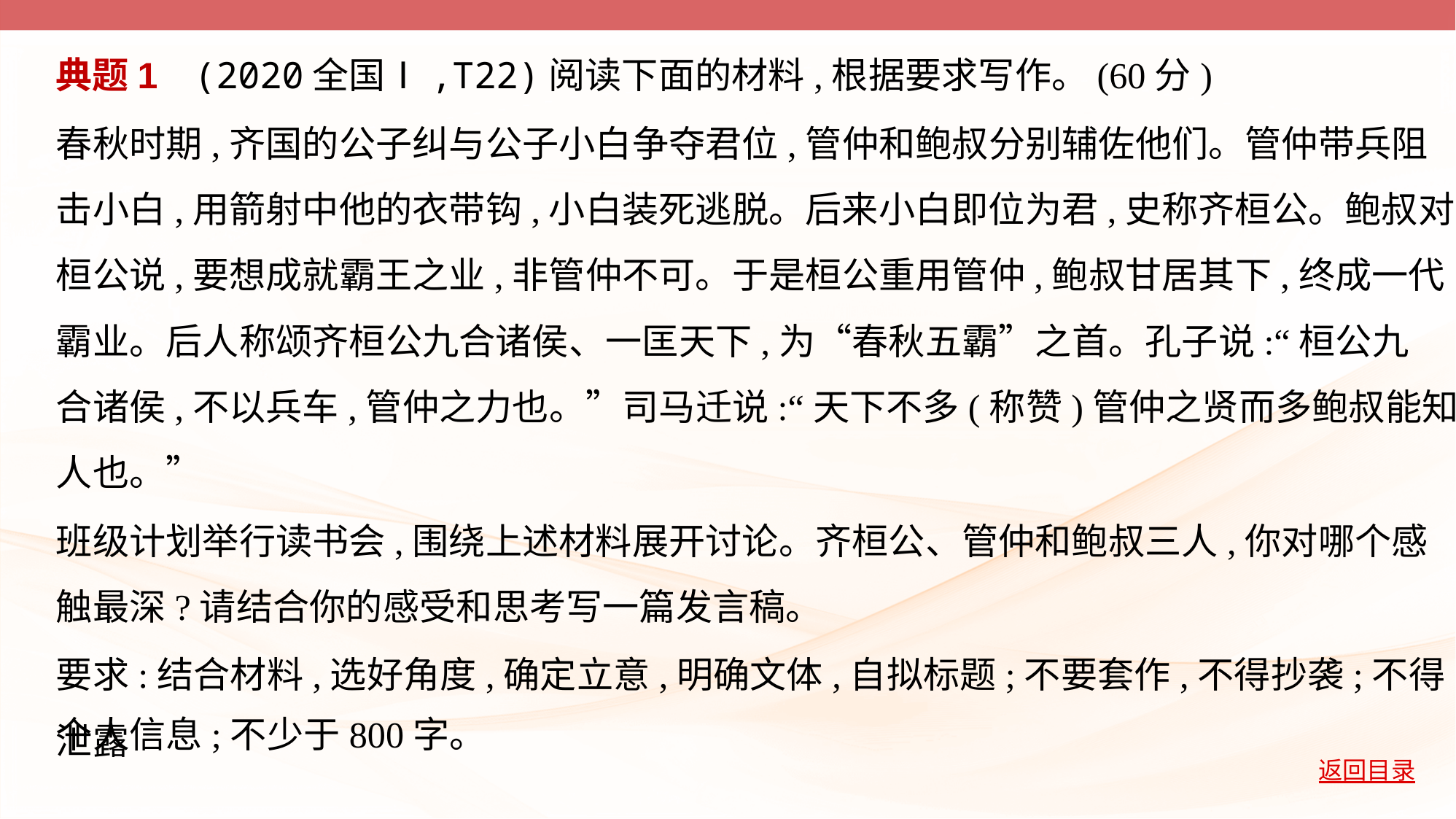

典题1    (2020全国Ⅰ,T22)阅读下面的材料,根据要求写作。(60分)
春秋时期,齐国的公子纠与公子小白争夺君位,管仲和鲍叔分别辅佐他们。管仲带兵阻
击小白,用箭射中他的衣带钩,小白装死逃脱。后来小白即位为君,史称齐桓公。鲍叔对
桓公说,要想成就霸王之业,非管仲不可。于是桓公重用管仲,鲍叔甘居其下,终成一代
霸业。后人称颂齐桓公九合诸侯、一匡天下,为“春秋五霸”之首。孔子说:“桓公九
合诸侯,不以兵车,管仲之力也。”司马迁说:“天下不多(称赞)管仲之贤而多鲍叔能知
人也。”
班级计划举行读书会,围绕上述材料展开讨论。齐桓公、管仲和鲍叔三人,你对哪个感
触最深?请结合你的感受和思考写一篇发言稿。
要求:结合材料,选好角度,确定立意,明确文体,自拟标题;不要套作,不得抄袭;不得泄露
个人信息;不少于800字。